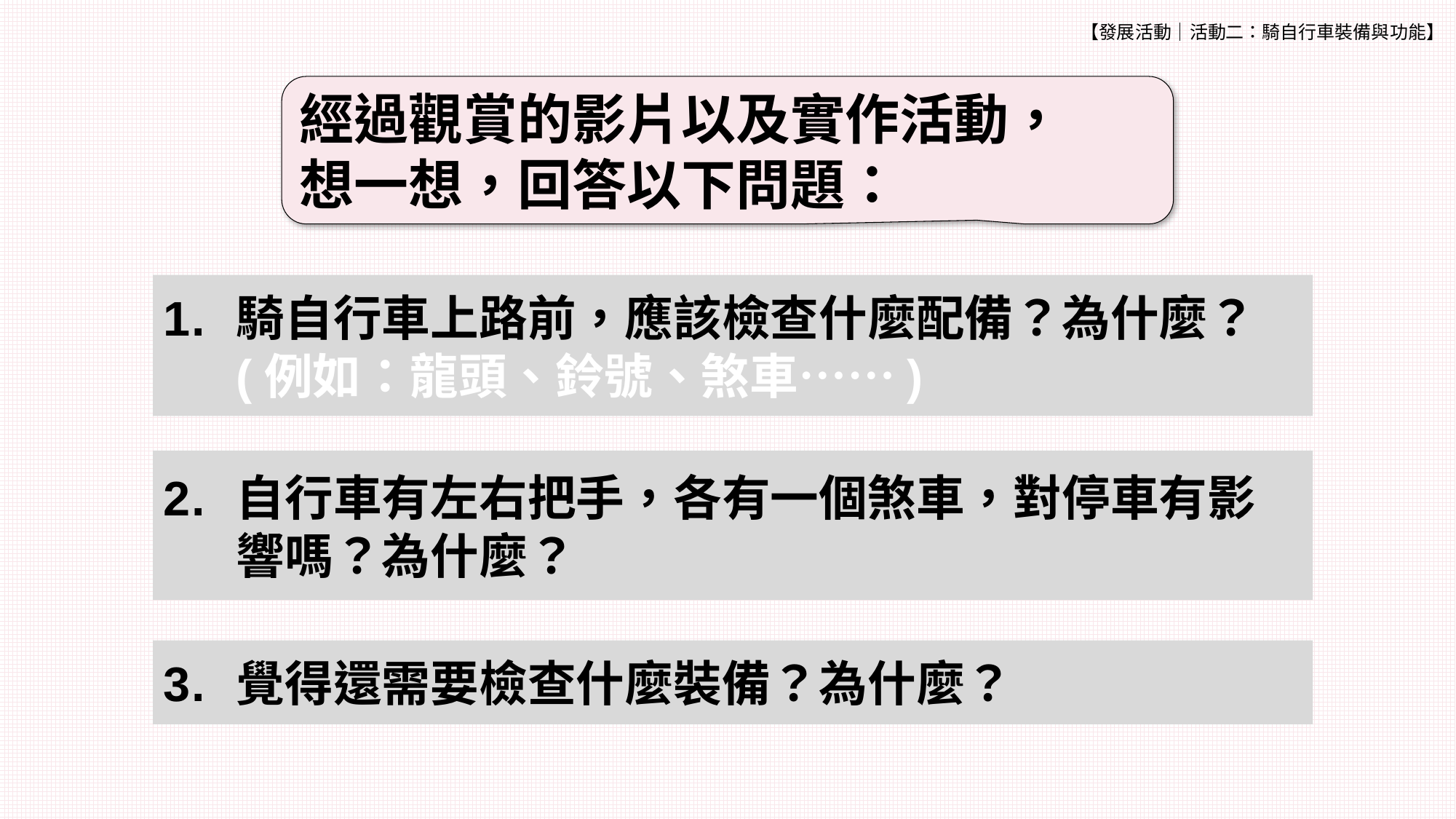

【發展活動│活動二：騎自行車裝備與功能】
經過觀賞的影片以及實作活動，
想一想，回答以下問題：
騎自行車上路前，應該檢查什麼配備？為什麼？(例如：龍頭、鈴號、煞車……)
自行車有左右把手，各有一個煞車，對停車有影響嗎？為什麼？
覺得還需要檢查什麼裝備？為什麼？